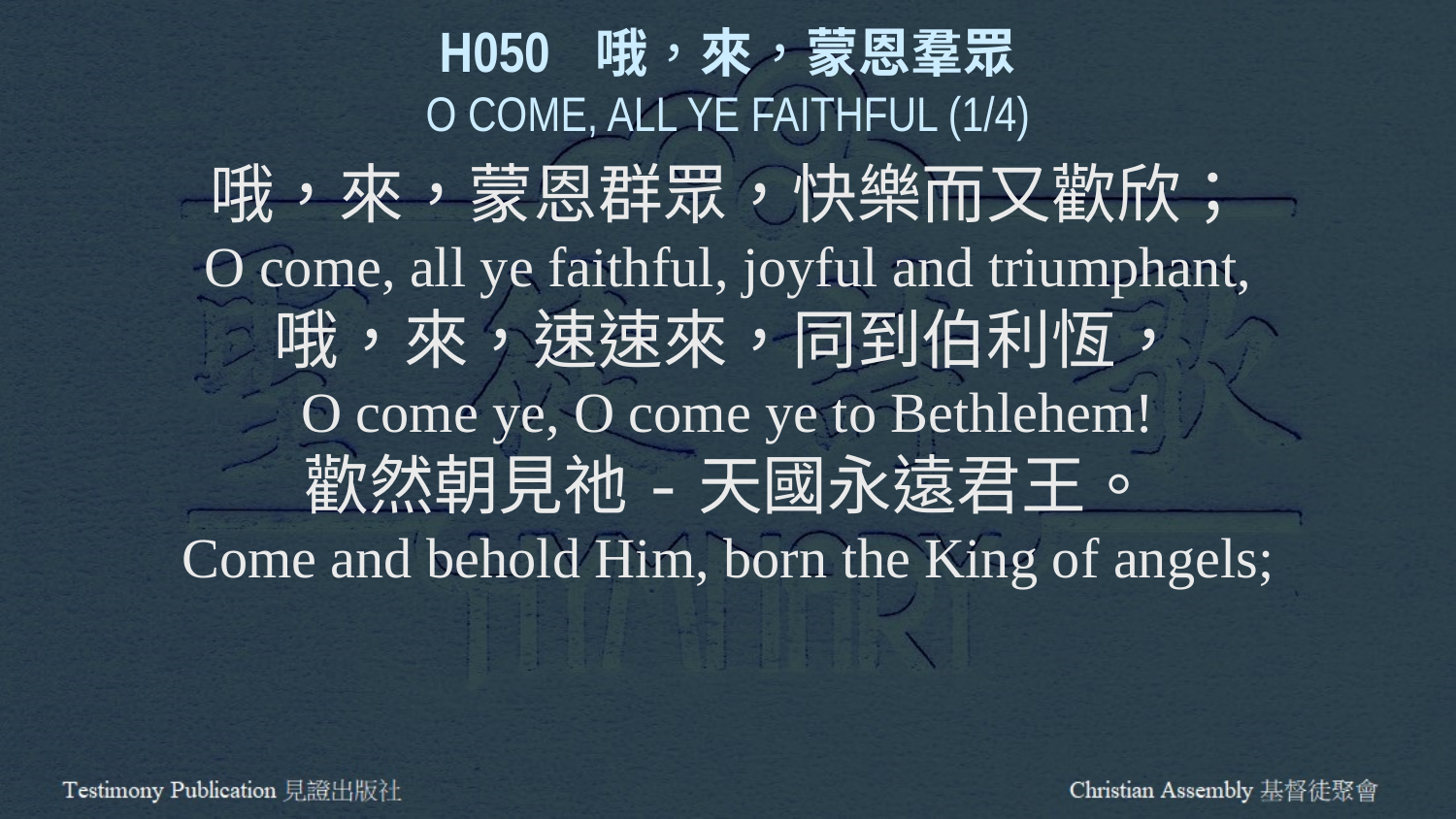

H050  哦，來，蒙恩羣眾
O COME, ALL YE FAITHFUL (1/4)
哦，來，蒙恩群眾，快樂而又歡欣；
O come, all ye faithful, joyful and triumphant,
哦，來，速速來，同到伯利恆，
O come ye, O come ye to Bethlehem!
歡然朝見祂-天國永遠君王。
Come and behold Him, born the King of angels;